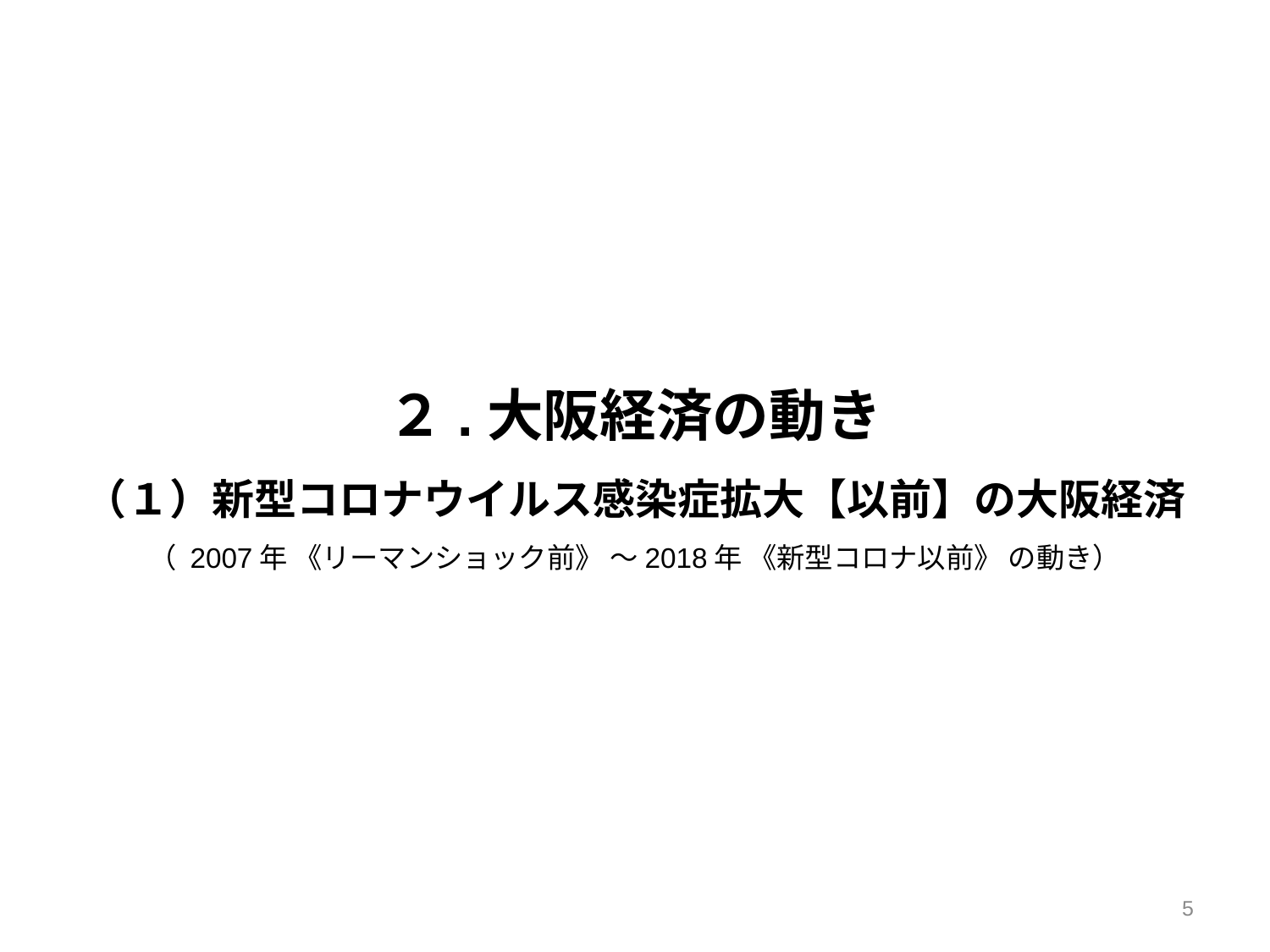

２.大阪経済の動き
（１）新型コロナウイルス感染症拡大【以前】の大阪経済
（ 2007年 《リーマンショック前》 ～2018年 《新型コロナ以前》 の動き）
5